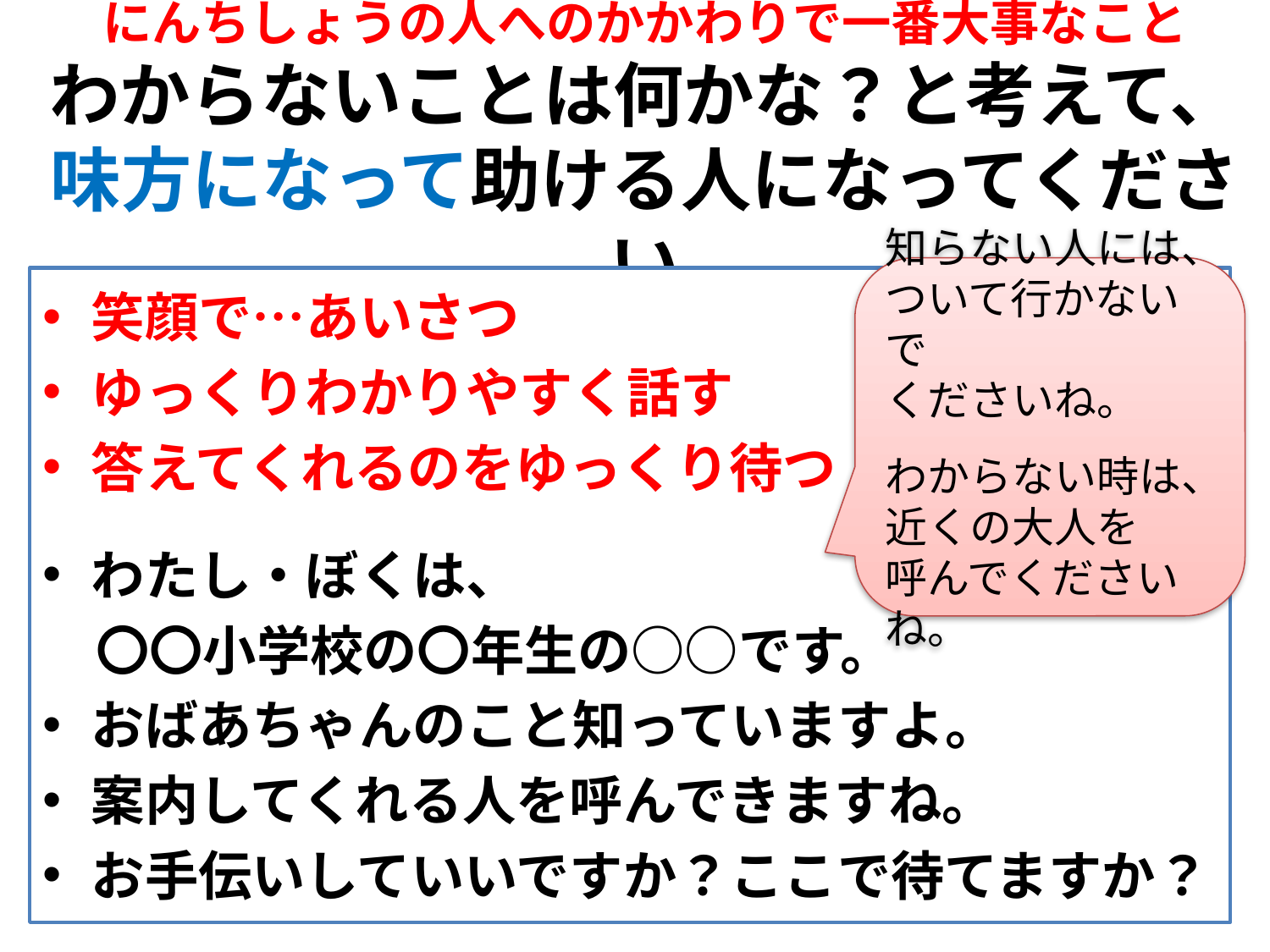

# にんちしょうの人へのかかわりで一番大事なこと わからないことは何かな？と考えて、 味方になって助ける人になってください
知らない人には、ついて行かないで
くださいね。

わからない時は、近くの大人を
呼んでくださいね。
笑顔で…あいさつ
ゆっくりわかりやすく話す
答えてくれるのをゆっくり待つ

わたし・ぼくは、
　〇〇小学校の〇年生の○○です。
おばあちゃんのこと知っていますよ。
案内してくれる人を呼んできますね。
お手伝いしていいですか？ここで待てますか？